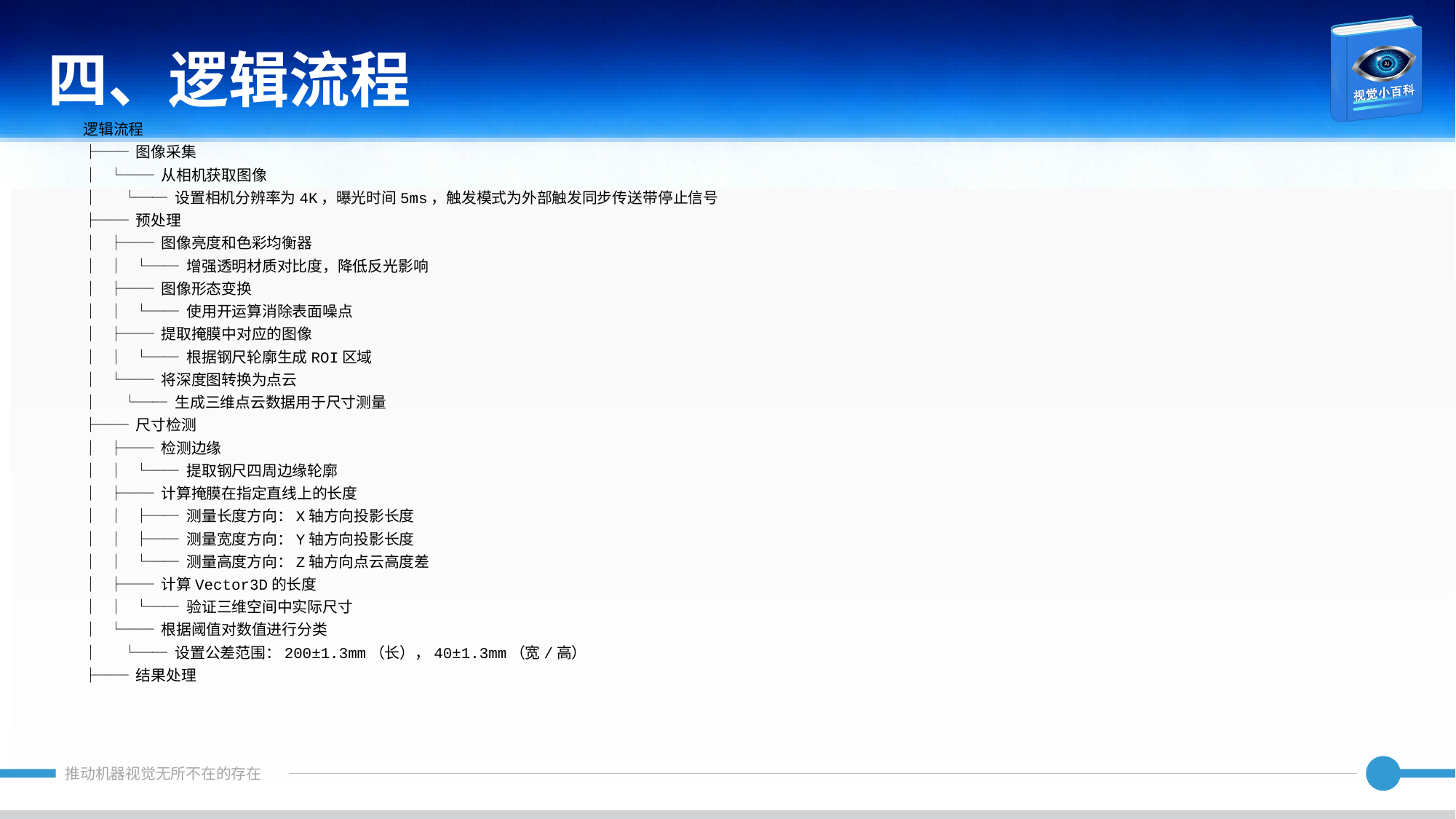

四、逻辑流程

逻辑流程
├── 图像采集
│   └── 从相机获取图像
│       └── 设置相机分辨率为4K，曝光时间5ms，触发模式为外部触发同步传送带停止信号
├── 预处理
│   ├── 图像亮度和色彩均衡器
│   │   └── 增强透明材质对比度，降低反光影响
│   ├── 图像形态变换
│   │   └── 使用开运算消除表面噪点
│   ├── 提取掩膜中对应的图像
│   │   └── 根据钢尺轮廓生成ROI区域
│   └── 将深度图转换为点云
│       └── 生成三维点云数据用于尺寸测量
├── 尺寸检测
│   ├── 检测边缘
│   │   └── 提取钢尺四周边缘轮廓
│   ├── 计算掩膜在指定直线上的长度
│   │   ├── 测量长度方向：X轴方向投影长度
│   │   ├── 测量宽度方向：Y轴方向投影长度
│   │   └── 测量高度方向：Z轴方向点云高度差
│   ├── 计算Vector3D的长度
│   │   └── 验证三维空间中实际尺寸
│   └── 根据阈值对数值进行分类
│       └── 设置公差范围：200±1.3mm（长），40±1.3mm（宽/高）
├── 结果处理
8